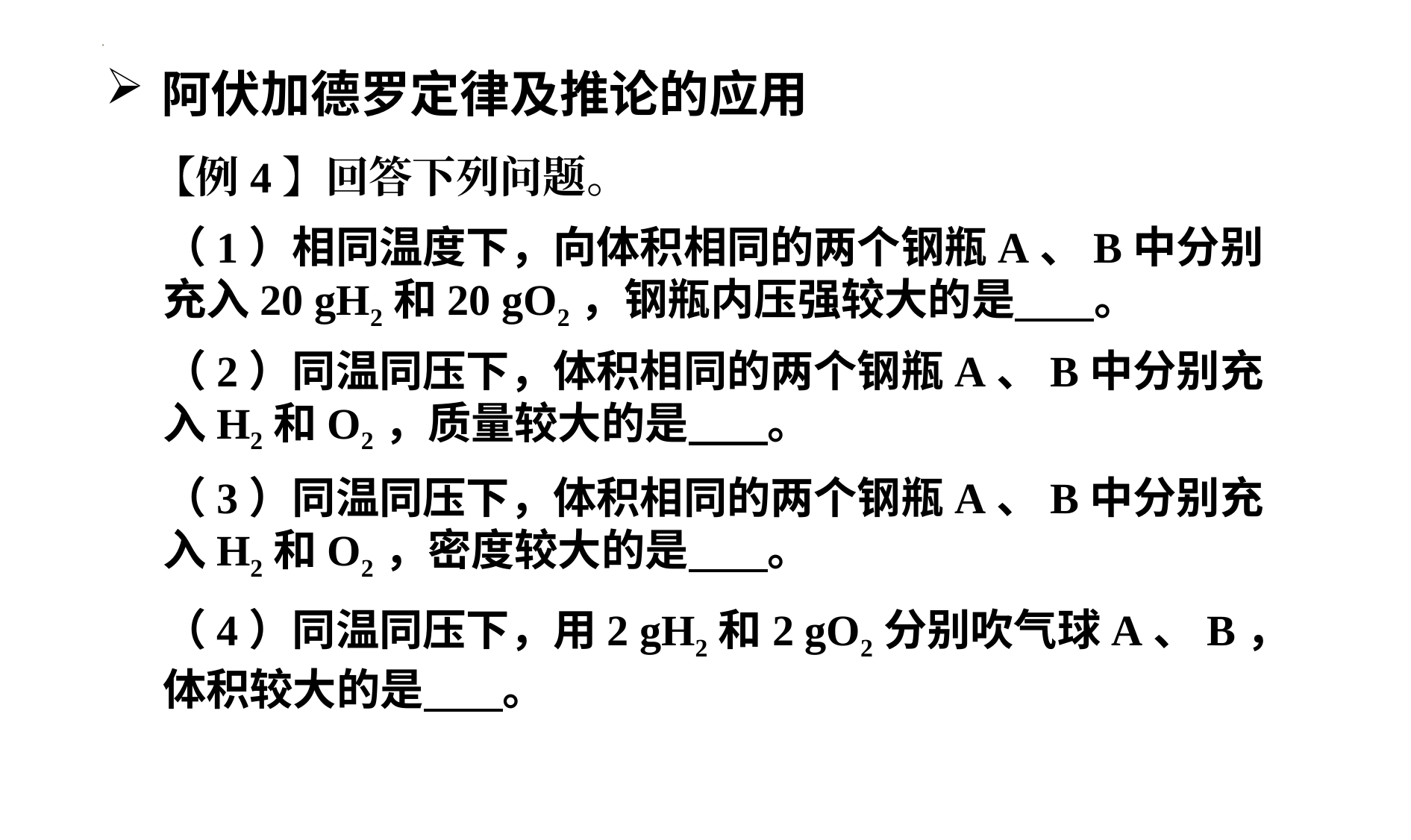

阿伏加德罗定律及推论的应用
【例4】回答下列问题。
（1）相同温度下，向体积相同的两个钢瓶A、B中分别充入20 gH2和20 gO2，钢瓶内压强较大的是        。
（2）同温同压下，体积相同的两个钢瓶A、B中分别充入H2和O2，质量较大的是        。
（3）同温同压下，体积相同的两个钢瓶A、B中分别充入H2和O2，密度较大的是        。
（4）同温同压下，用2 gH2和2 gO2分别吹气球A、B，体积较大的是        。